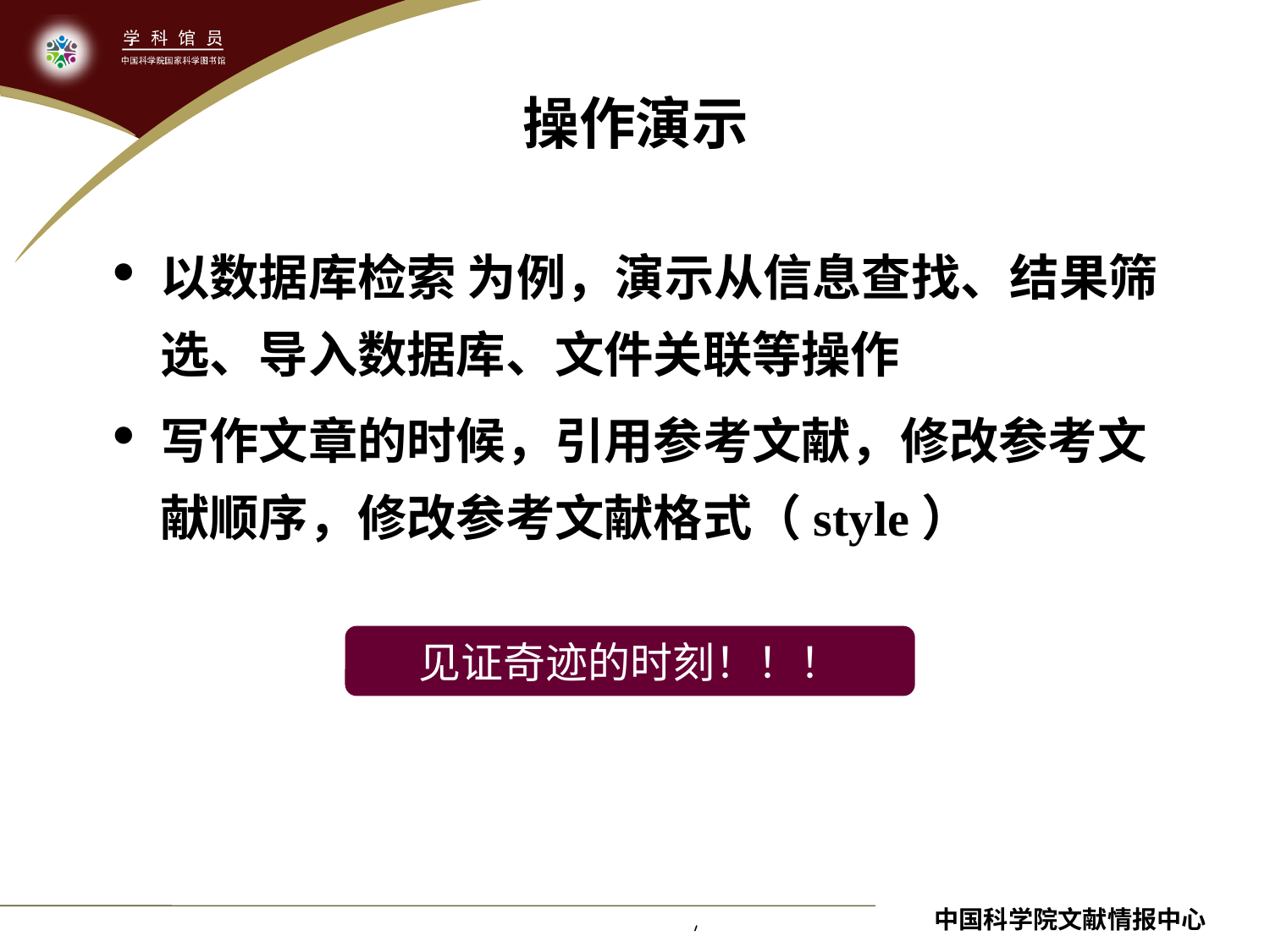

# 操作演示
以数据库检索 为例，演示从信息查找、结果筛选、导入数据库、文件关联等操作
写作文章的时候，引用参考文献，修改参考文献顺序，修改参考文献格式（style）

见证奇迹的时刻！！！
中国科学院文献情报中心